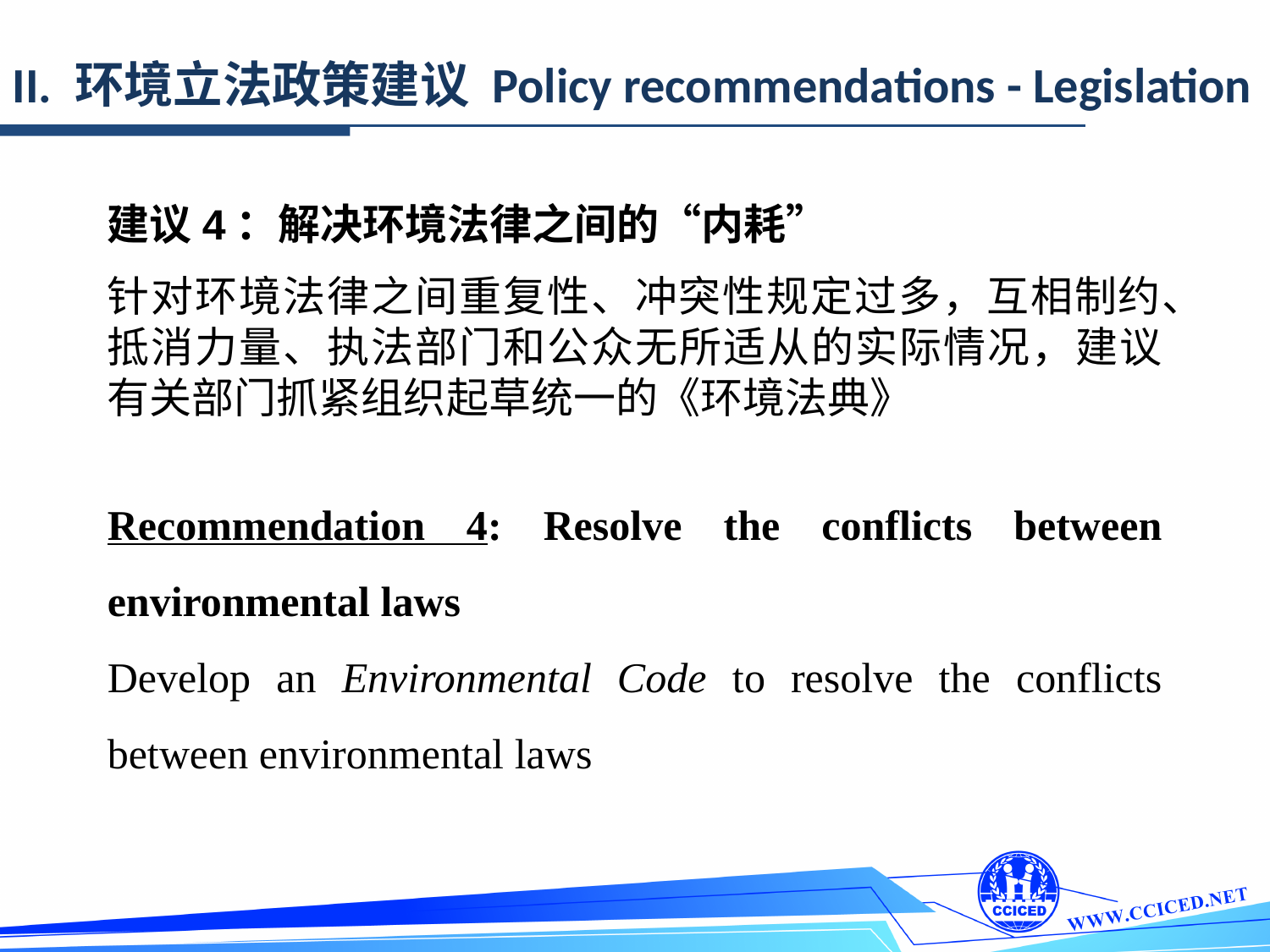

II. 环境立法政策建议 Policy recommendations - Legislation
建议4：解决环境法律之间的“内耗”
针对环境法律之间重复性、冲突性规定过多，互相制约、抵消力量、执法部门和公众无所适从的实际情况，建议有关部门抓紧组织起草统一的《环境法典》

Recommendation 4: Resolve the conflicts between environmental laws
Develop an Environmental Code to resolve the conflicts between environmental laws